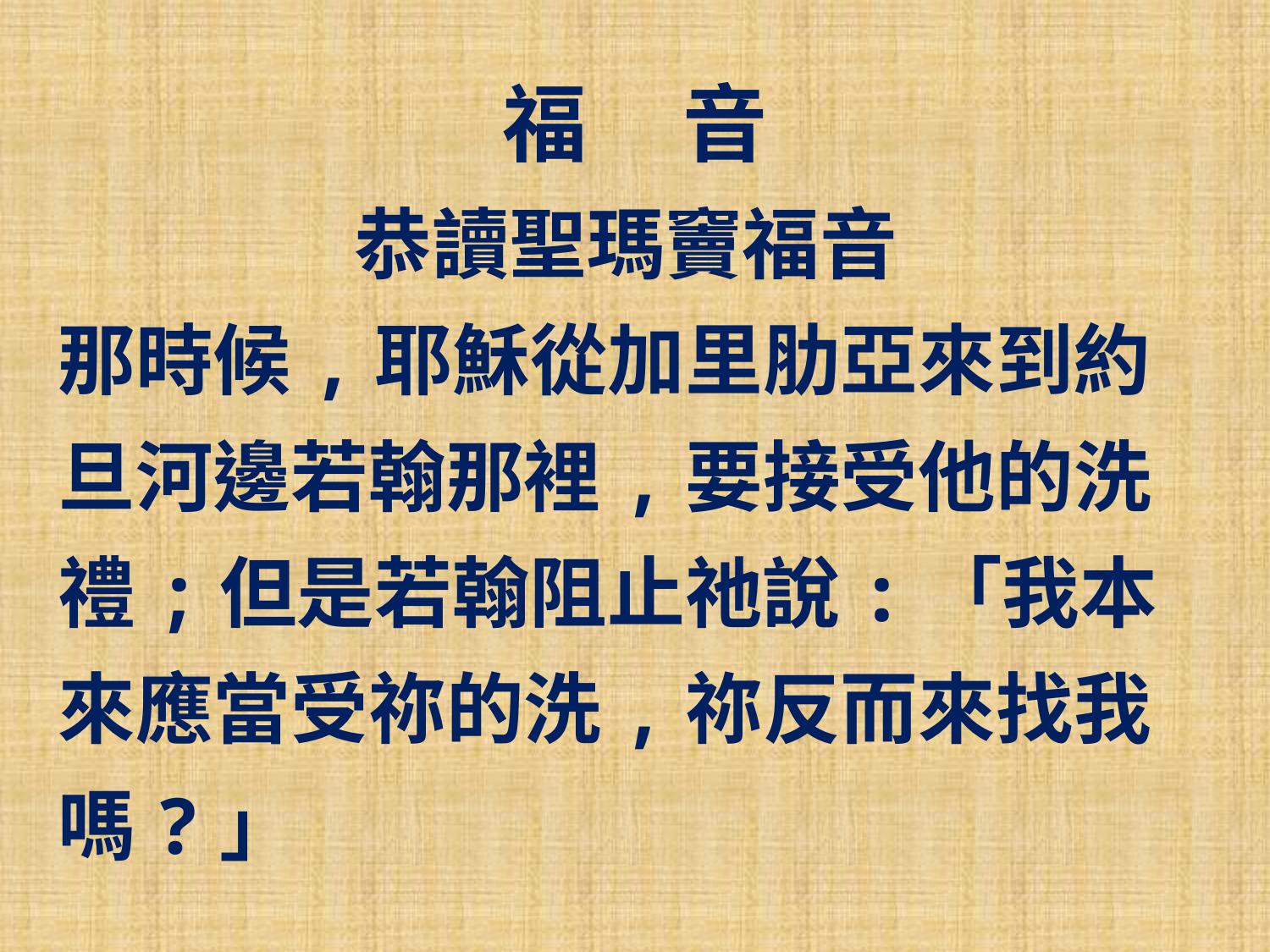

福     音
恭讀聖瑪竇福音
那時候,耶穌從加里肋亞來到約旦河邊若翰那裡,要接受他的洗禮;但是若翰阻止祂說:「我本來應當受祢的洗,祢反而來找我嗎?」